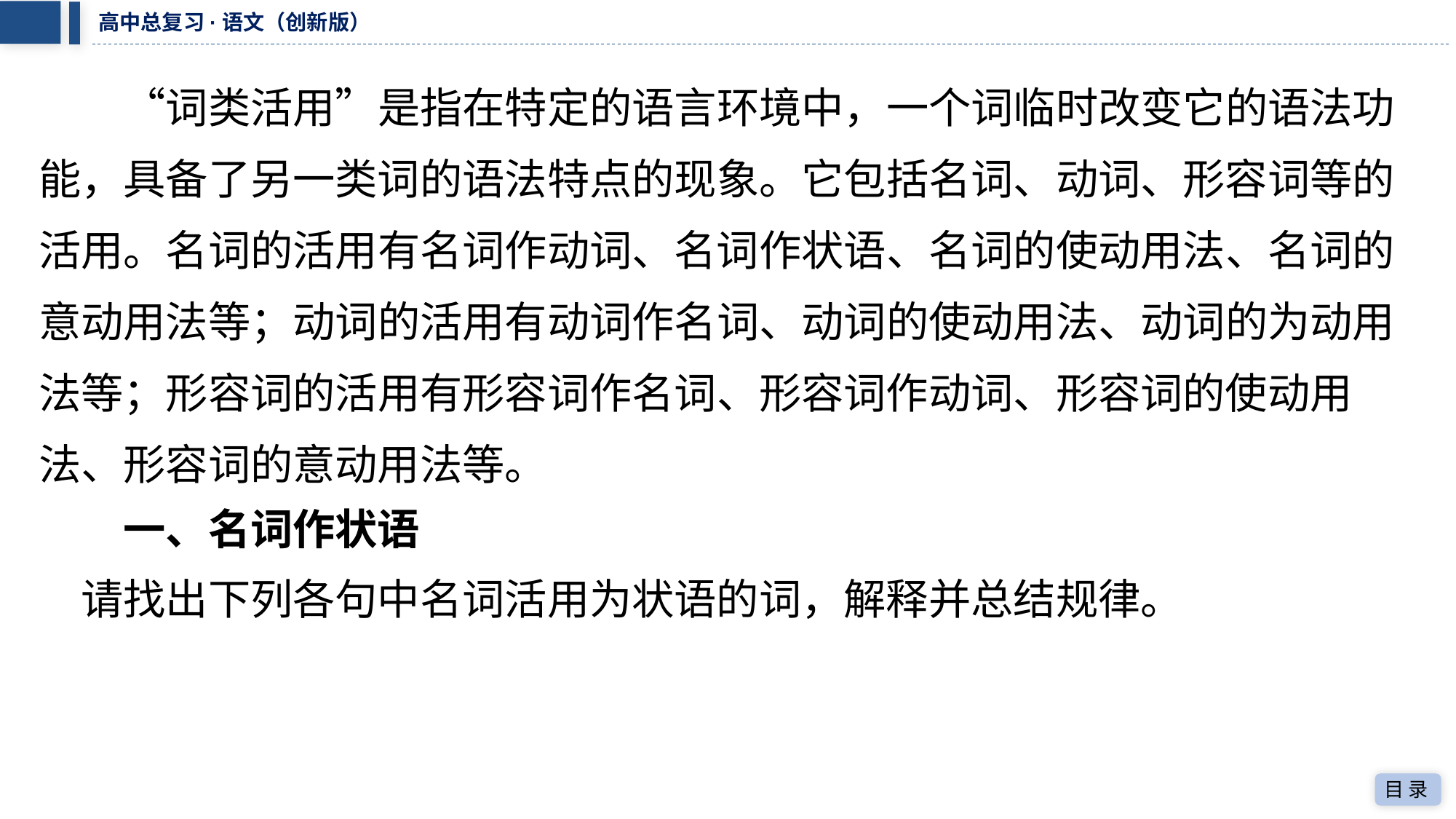

“词类活用”是指在特定的语言环境中，一个词临时改变它的语法功
能，具备了另一类词的语法特点的现象。它包括名词、动词、形容词等的
活用。名词的活用有名词作动词、名词作状语、名词的使动用法、名词的
意动用法等；动词的活用有动词作名词、动词的使动用法、动词的为动用
法等；形容词的活用有形容词作名词、形容词作动词、形容词的使动用
法、形容词的意动用法等。
　　一、名词作状语
　请找出下列各句中名词活用为状语的词，解释并总结规律。